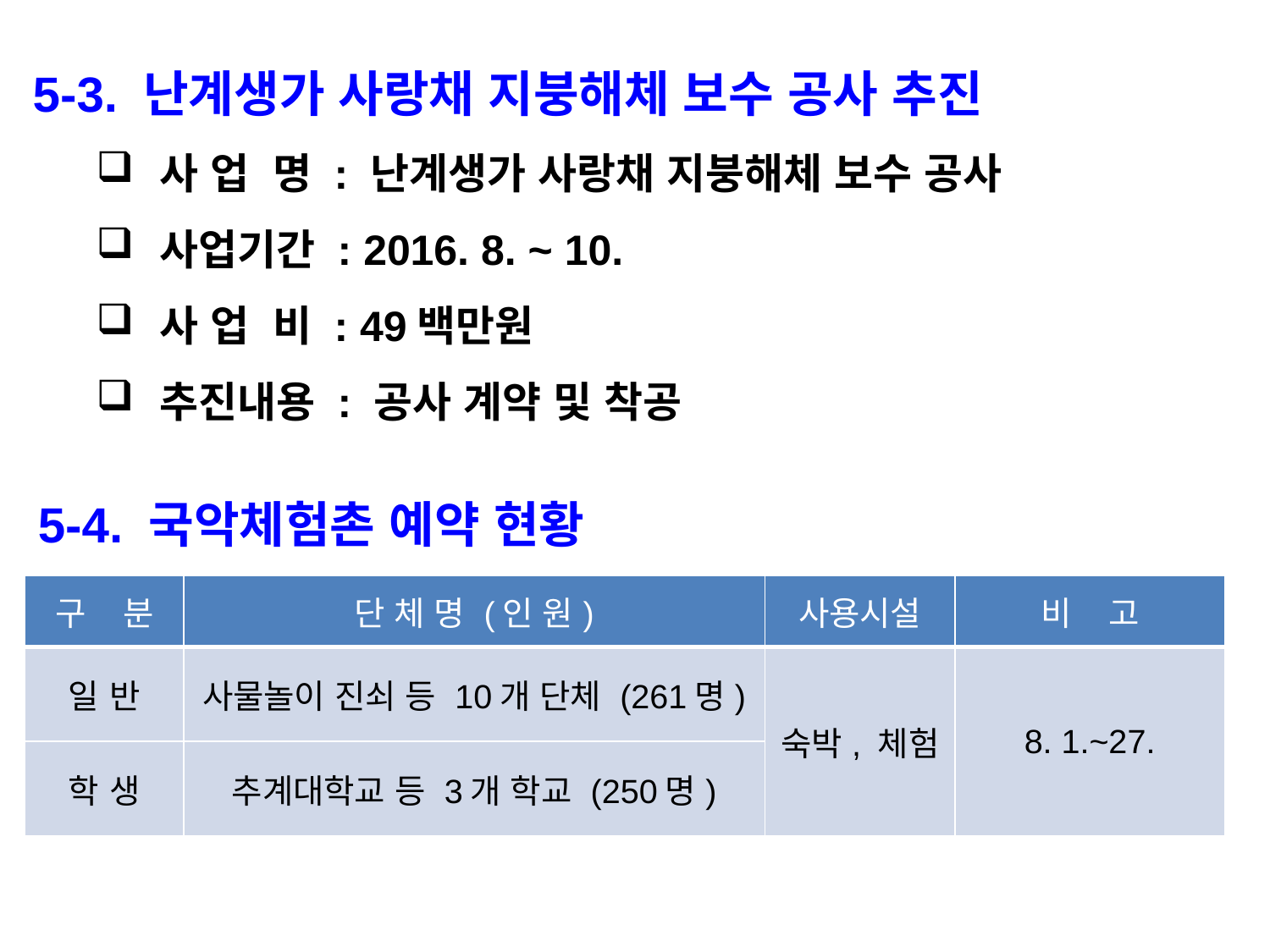

5-3. 난계생가 사랑채 지붕해체 보수 공사 추진
사 업  명 : 난계생가 사랑채 지붕해체 보수 공사
사업기간 : 2016. 8. ~ 10.
사 업  비 : 49백만원
추진내용 : 공사 계약 및 착공

5-4. 국악체험촌 예약 현황
| 구 분 | 단 체 명 (인 원) | 사용시설 | 비 고 |
| --- | --- | --- | --- |
| 일 반 | 사물놀이 진쇠 등 10개 단체 (261명) | 숙박, 체험 | 8. 1.~27. |
| 학 생 | 추계대학교 등 3개 학교 (250명) |  |  |